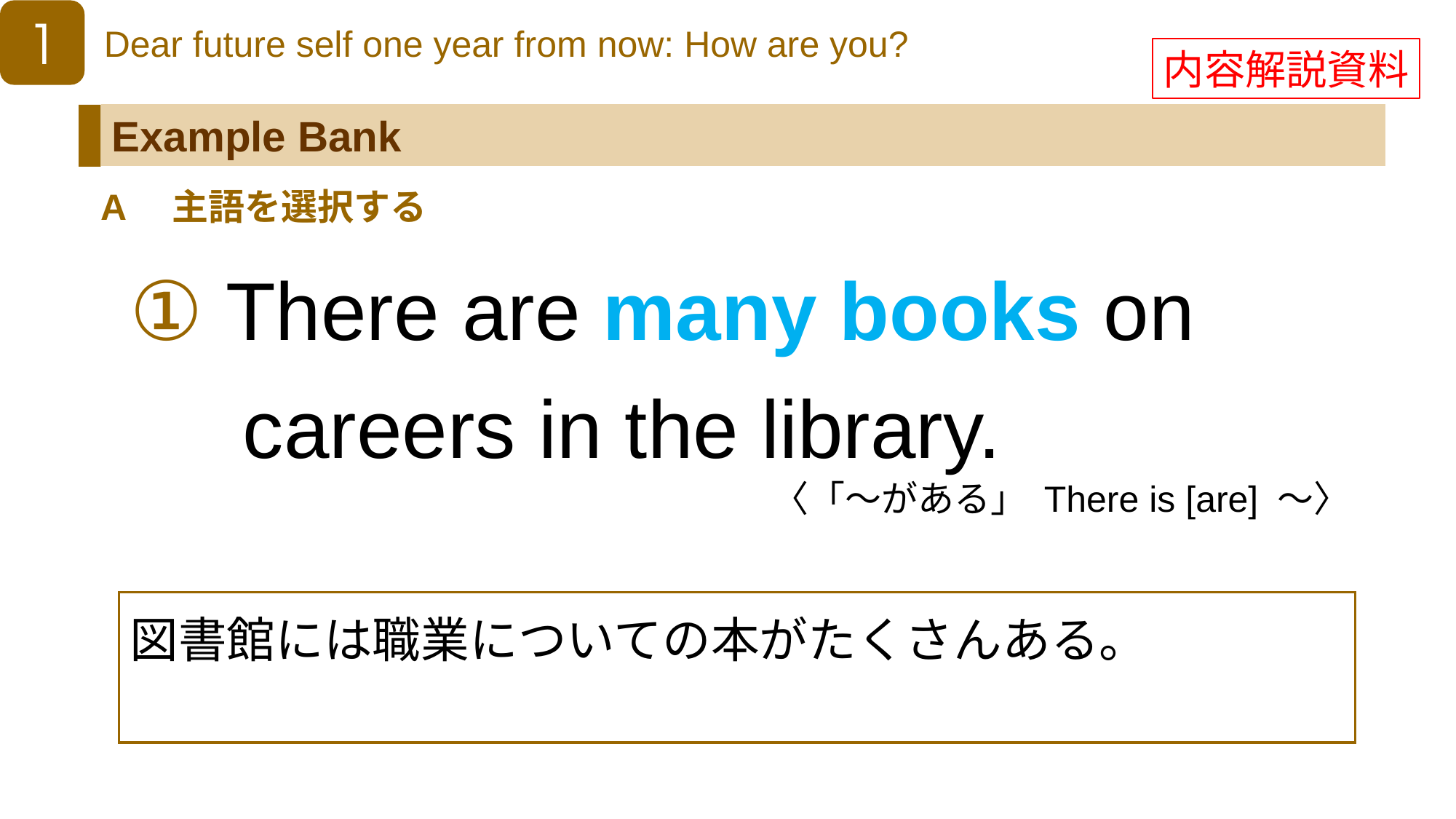

内容解説資料
A　主語を選択する
① There are many books on
     careers in the library.
〈「～がある」 There is [are] ～〉
図書館には職業についての本がたくさんある。